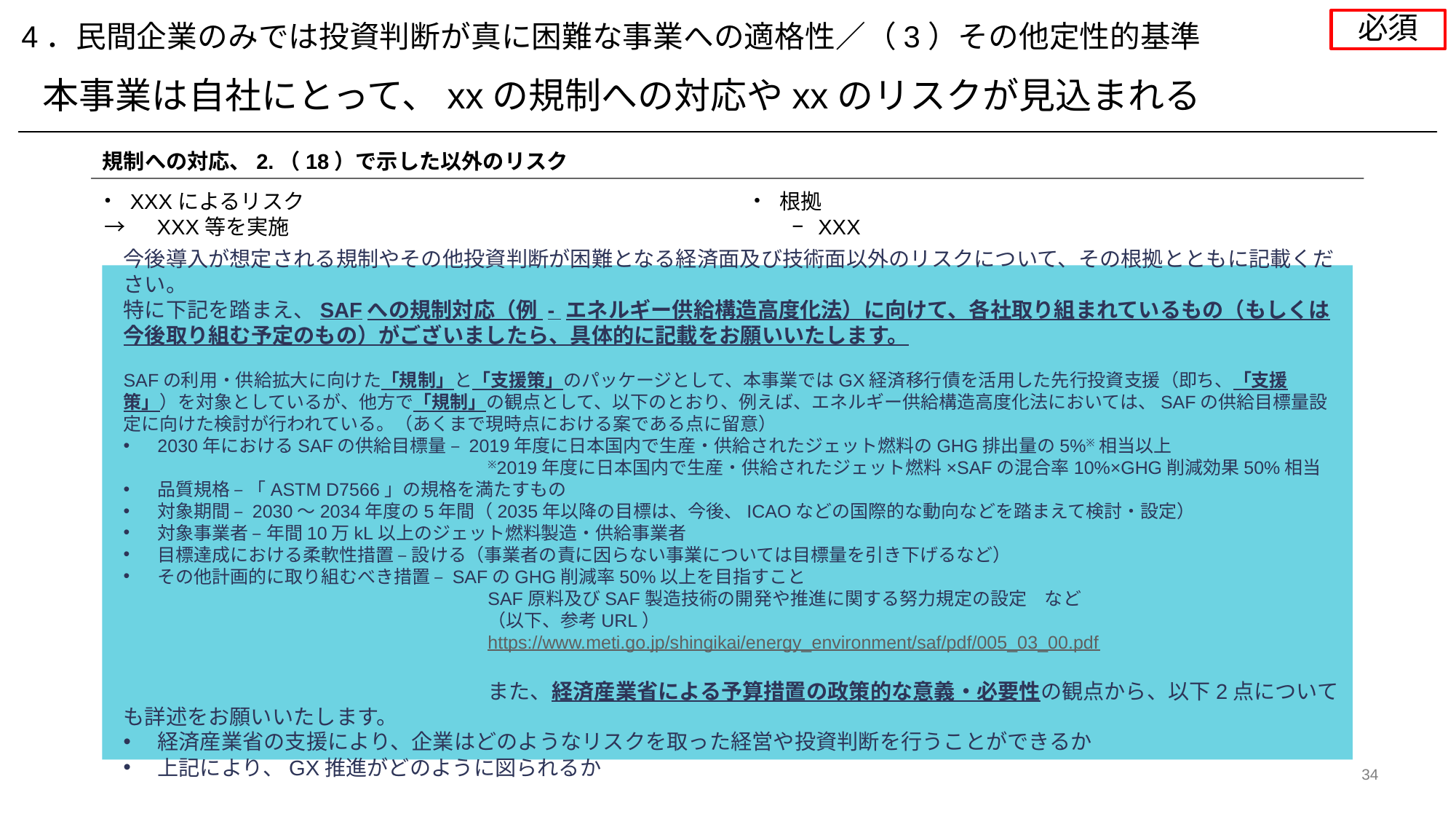

必須
4．民間企業のみでは投資判断が真に困難な事業への適格性／（3）その他定性的基準
本事業は自社にとって、xxの規制への対応やxxのリスクが見込まれる
規制への対応、2.（18）で示した以外のリスク
XXXによるリスク
→　XXX等を実施
根拠
XXX
今後導入が想定される規制やその他投資判断が困難となる経済面及び技術面以外のリスクについて、その根拠とともに記載ください。
特に下記を踏まえ、SAFへの規制対応（例 - エネルギー供給構造高度化法）に向けて、各社取り組まれているもの（もしくは今後取り組む予定のもの）がございましたら、具体的に記載をお願いいたします。

SAFの利用・供給拡大に向けた「規制」と「支援策」のパッケージとして、本事業ではGX経済移行債を活用した先行投資支援（即ち、「支援策」）を対象としているが、他方で「規制」の観点として、以下のとおり、例えば、エネルギー供給構造高度化法においては、SAFの供給目標量設定に向けた検討が行われている。（あくまで現時点における案である点に留意）
2030年におけるSAFの供給目標量 – 2019年度に日本国内で生産・供給されたジェット燃料のGHG排出量の5%※相当以上
※2019年度に日本国内で生産・供給されたジェット燃料×SAFの混合率10%×GHG削減効果50%相当
品質規格 – 「ASTM D7566」の規格を満たすもの
対象期間 – 2030～2034年度の5年間（2035年以降の目標は、今後、ICAOなどの国際的な動向などを踏まえて検討・設定）
対象事業者 – 年間10万kL以上のジェット燃料製造・供給事業者
目標達成における柔軟性措置 – 設ける（事業者の責に因らない事業については目標量を引き下げるなど）
その他計画的に取り組むべき措置 – SAFのGHG削減率50%以上を目指すこと
SAF原料及びSAF製造技術の開発や推進に関する努力規定の設定　など
（以下、参考URL）
https://www.meti.go.jp/shingikai/energy_environment/saf/pdf/005_03_00.pdf

また、経済産業省による予算措置の政策的な意義・必要性の観点から、以下2点についても詳述をお願いいたします。
経済産業省の支援により、企業はどのようなリスクを取った経営や投資判断を行うことができるか
上記により、GX推進がどのように図られるか